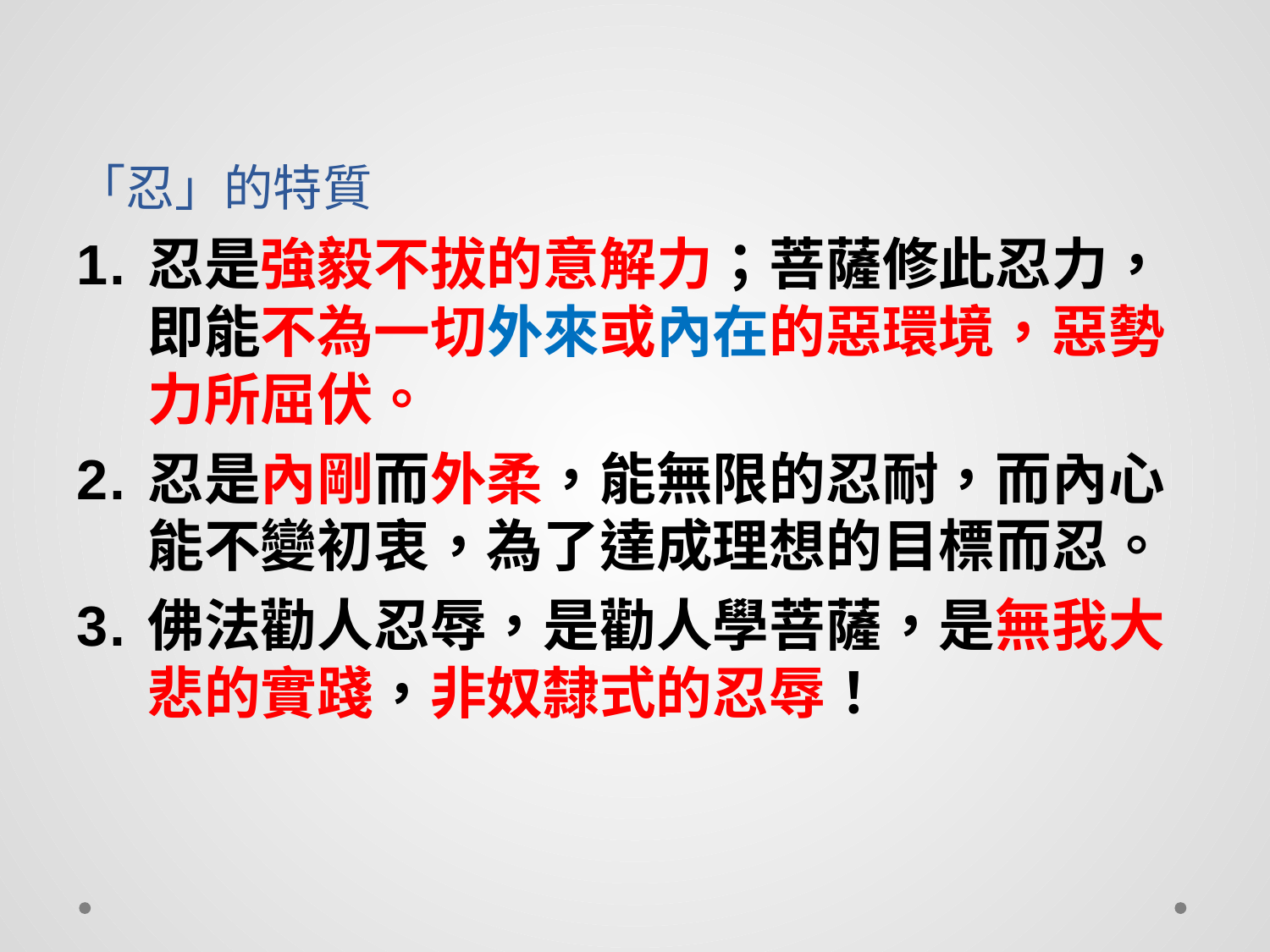

# 「忍」的特質
忍是強毅不拔的意解力；菩薩修此忍力，即能不為一切外來或內在的惡環境，惡勢力所屈伏。
忍是內剛而外柔，能無限的忍耐，而內心能不變初衷，為了達成理想的目標而忍。
佛法勸人忍辱，是勸人學菩薩，是無我大悲的實踐，非奴隸式的忍辱！